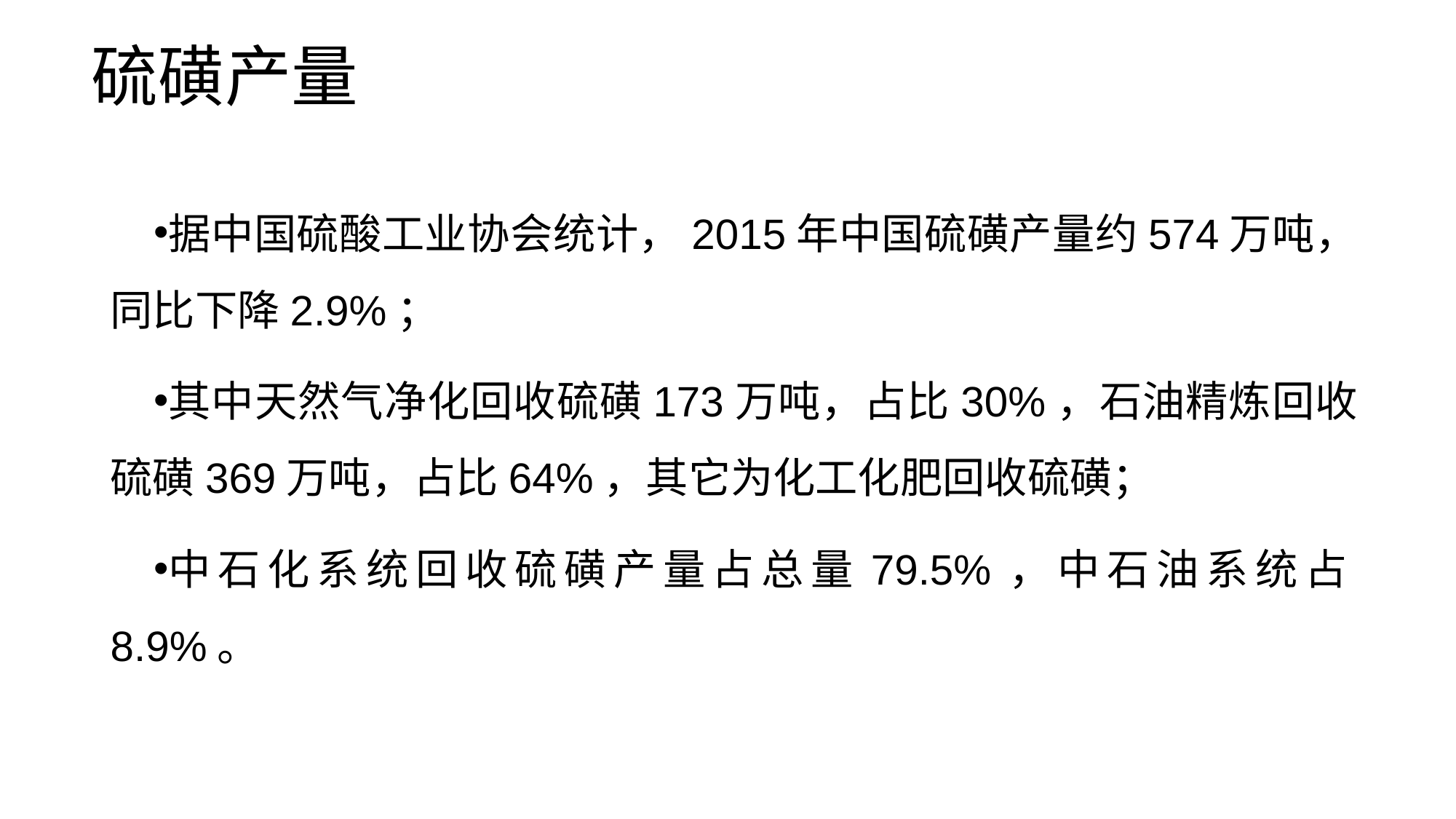

# 硫磺产量
据中国硫酸工业协会统计，2015年中国硫磺产量约574万吨，同比下降2.9%；
其中天然气净化回收硫磺173万吨，占比30%，石油精炼回收硫磺369万吨，占比64%，其它为化工化肥回收硫磺；
中石化系统回收硫磺产量占总量79.5%，中石油系统占8.9%。